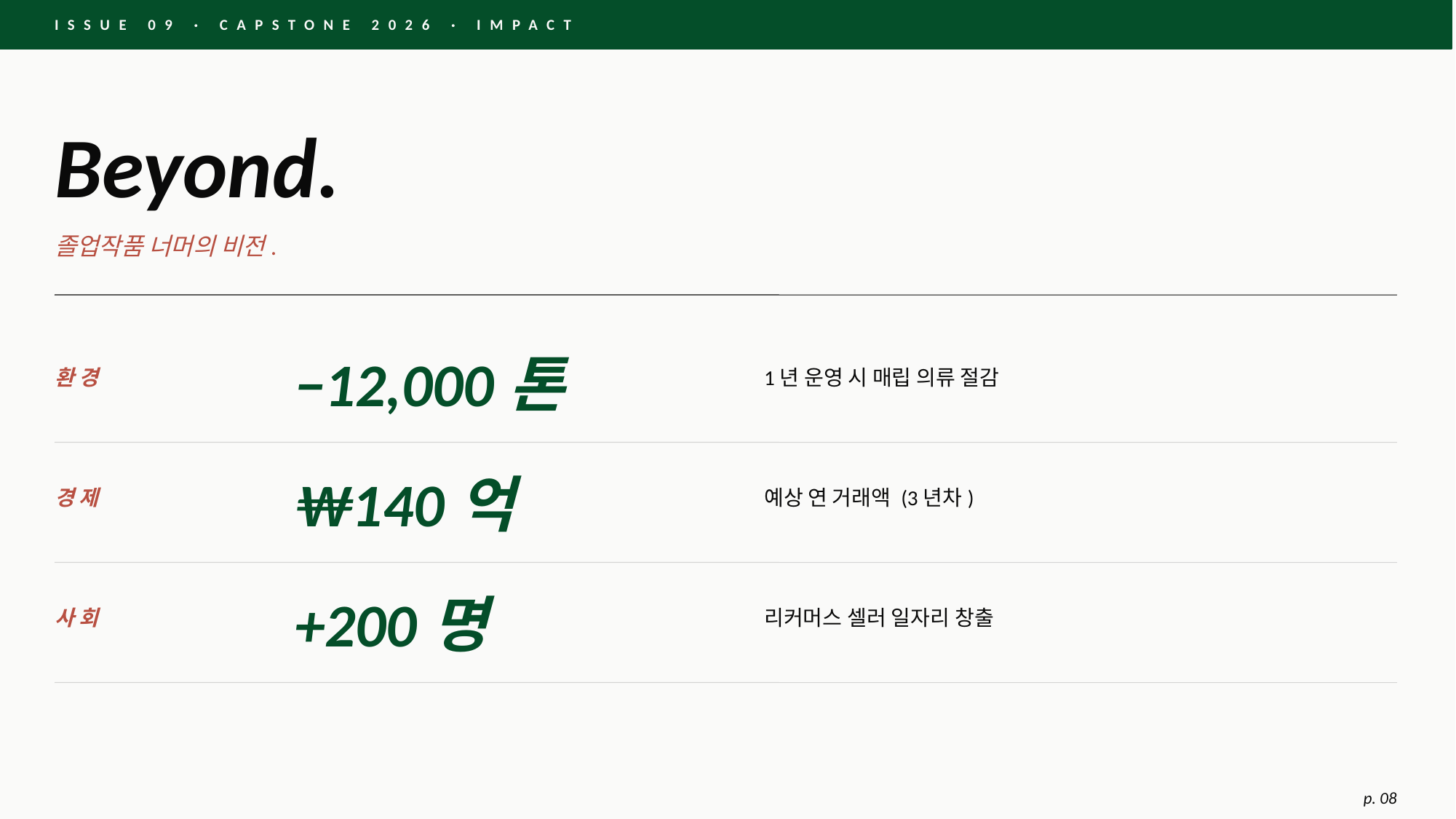

ISSUE 09 · CAPSTONE 2026 · IMPACT
Beyond.
졸업작품 너머의 비전.

−12,000톤
환경
1년 운영 시 매립 의류 절감

₩140억
경제
예상 연 거래액 (3년차)

+200명
사회
리커머스 셀러 일자리 창출

p. 08